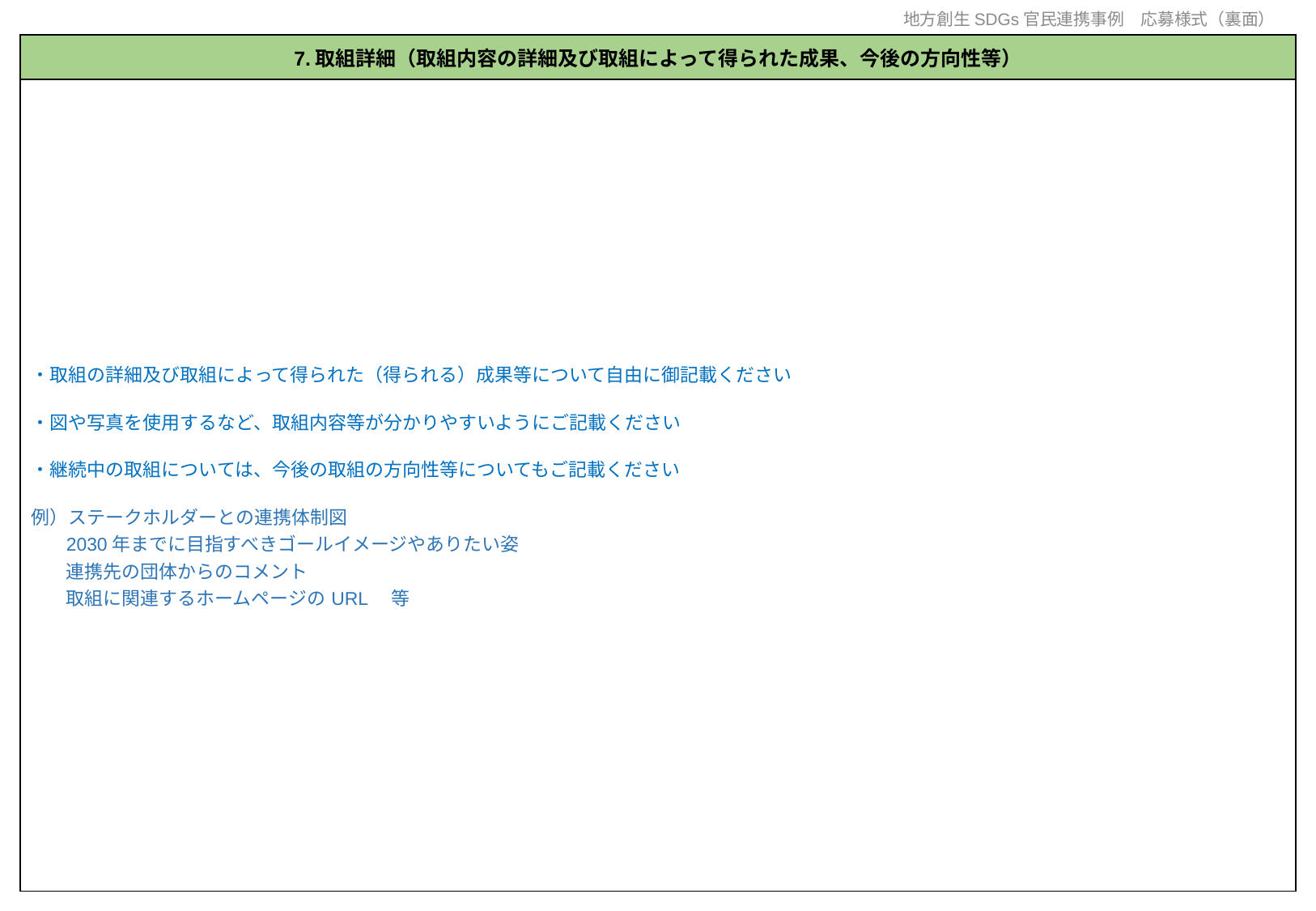

地方創生SDGs官民連携事例　応募様式（裏面）
| 7.取組詳細（取組内容の詳細及び取組によって得られた成果、今後の方向性等） |
| --- |
| ・取組の詳細及び取組によって得られた（得られる）成果等について自由に御記載ください ・図や写真を使用するなど、取組内容等が分かりやすいようにご記載ください ・継続中の取組については、今後の取組の方向性等についてもご記載ください 例）ステークホルダーとの連携体制図 2030年までに目指すべきゴールイメージやありたい姿 連携先の団体からのコメント 取組に関連するホームページのURL　等 |